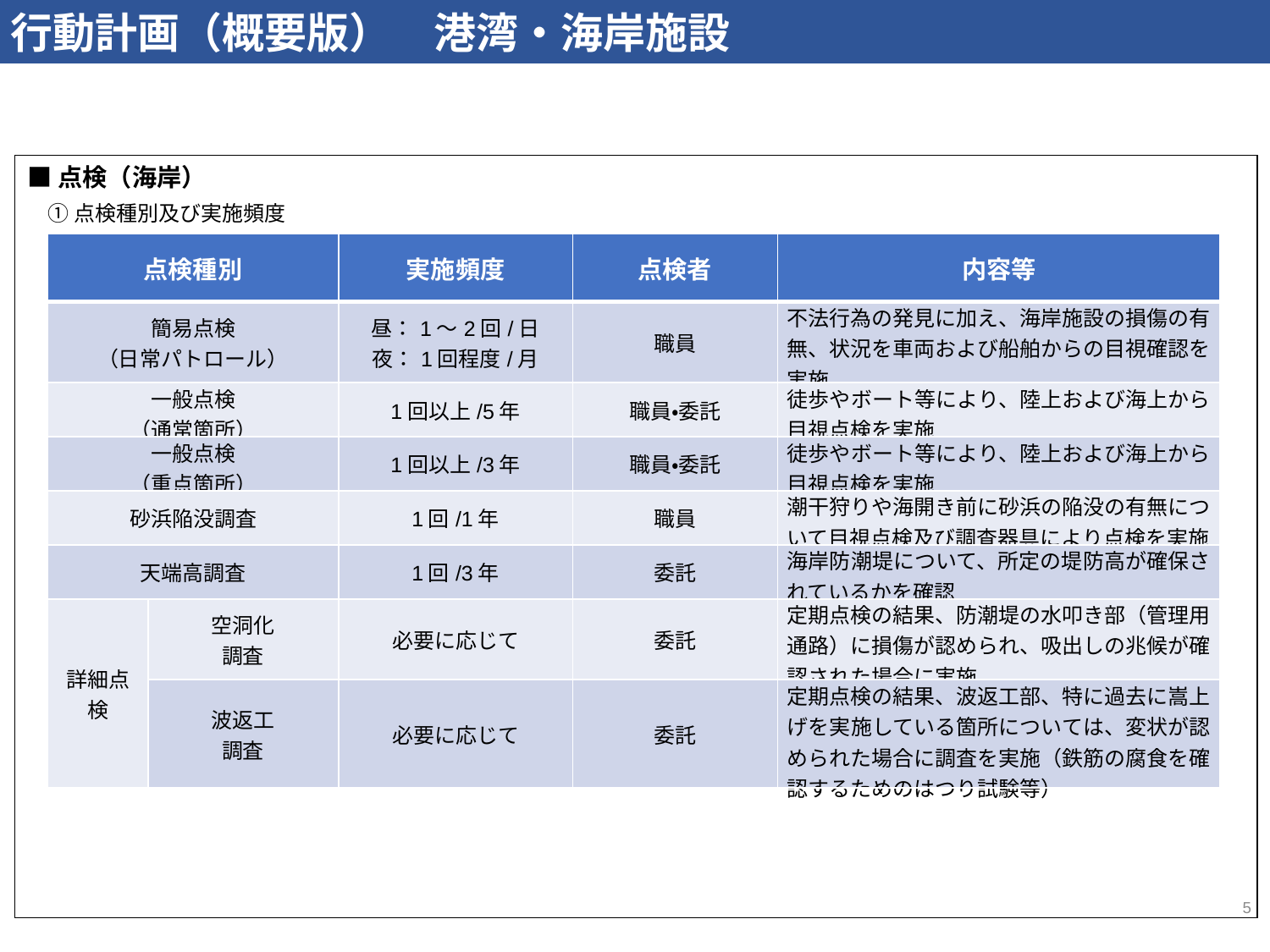

行動計画（概要版）　港湾・海岸施設
港湾・海岸
■点検（海岸）
①点検種別及び実施頻度
| 点検種別 |  | 実施頻度 | 点検者 | 内容等 |
| --- | --- | --- | --- | --- |
| 簡易点検 （日常パトロール） |  | 昼：1～2回/日 夜：1回程度/月 | 職員 | 不法行為の発見に加え、海岸施設の損傷の有無、状況を車両および船舶からの目視確認を実施 |
| 一般点検 （通常箇所） |  | 1回以上/5年 | 職員・委託 | 徒歩やボート等により、陸上および海上から目視点検を実施 |
| 一般点検 （重点箇所） |  | 1回以上/3年 | 職員・委託 | 徒歩やボート等により、陸上および海上から目視点検を実施 |
| 砂浜陥没調査 |  | 1回/1年 | 職員 | 潮干狩りや海開き前に砂浜の陥没の有無について目視点検及び調査器具により点検を実施 |
| 天端高調査 |  | 1回/3年 | 委託 | 海岸防潮堤について、所定の堤防高が確保されているかを確認 |
| 詳細点検 | 空洞化 調査 | 必要に応じて | 委託 | 定期点検の結果、防潮堤の水叩き部（管理用通路）に損傷が認められ、吸出しの兆候が確認された場合に実施 |
|  | 波返工 調査 | 必要に応じて | 委託 | 定期点検の結果、波返工部、特に過去に嵩上げを実施している箇所については、変状が認められた場合に調査を実施（鉄筋の腐食を確認するためのはつり試験等） |
5